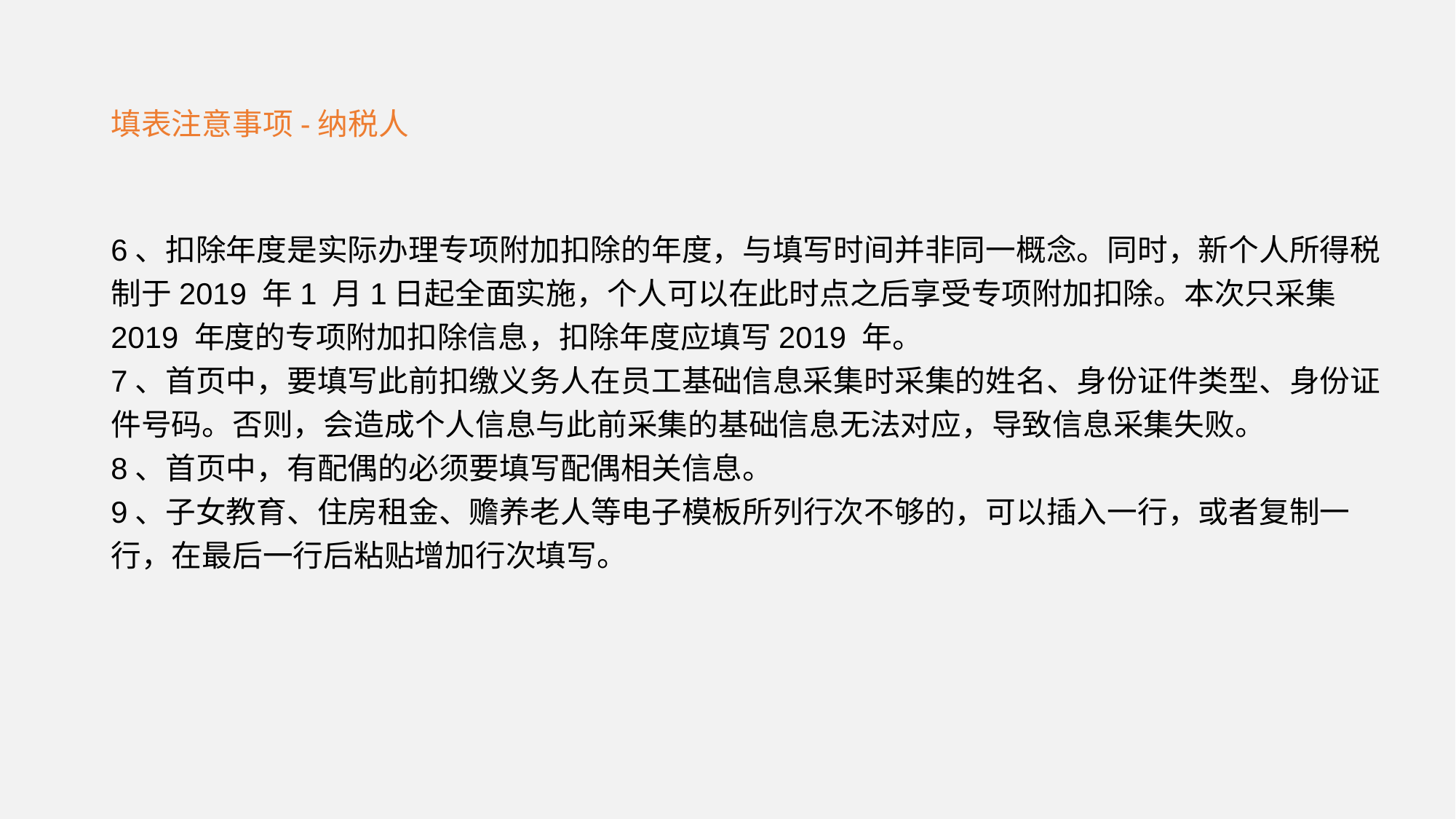

填表注意事项-纳税人
6、扣除年度是实际办理专项附加扣除的年度，与填写时间并非同一概念。同时，新个人所得税制于2019 年1 月1日起全面实施，个人可以在此时点之后享受专项附加扣除。本次只采集2019 年度的专项附加扣除信息，扣除年度应填写2019 年。
7、首页中，要填写此前扣缴义务人在员工基础信息采集时采集的姓名、身份证件类型、身份证件号码。否则，会造成个人信息与此前采集的基础信息无法对应，导致信息采集失败。
8、首页中，有配偶的必须要填写配偶相关信息。
9、子女教育、住房租金、赡养老人等电子模板所列行次不够的，可以插入一行，或者复制一行，在最后一行后粘贴增加行次填写。